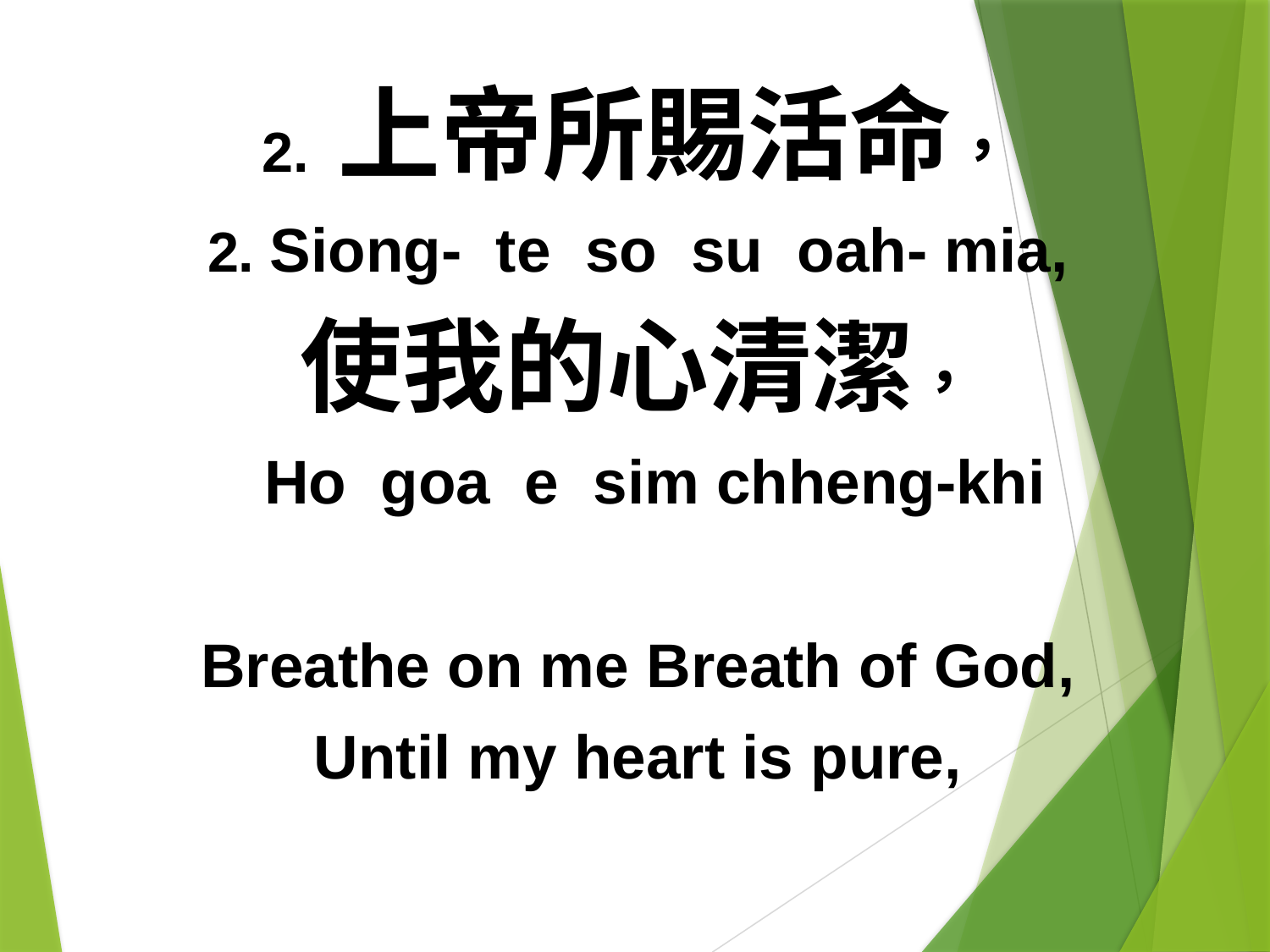

2. 上帝所賜活命，
2. Siong-  te  so  su  oah- mia,
使我的心清潔，
  Ho  goa  e  sim chheng-khi

Breathe on me Breath of God,
Until my heart is pure,